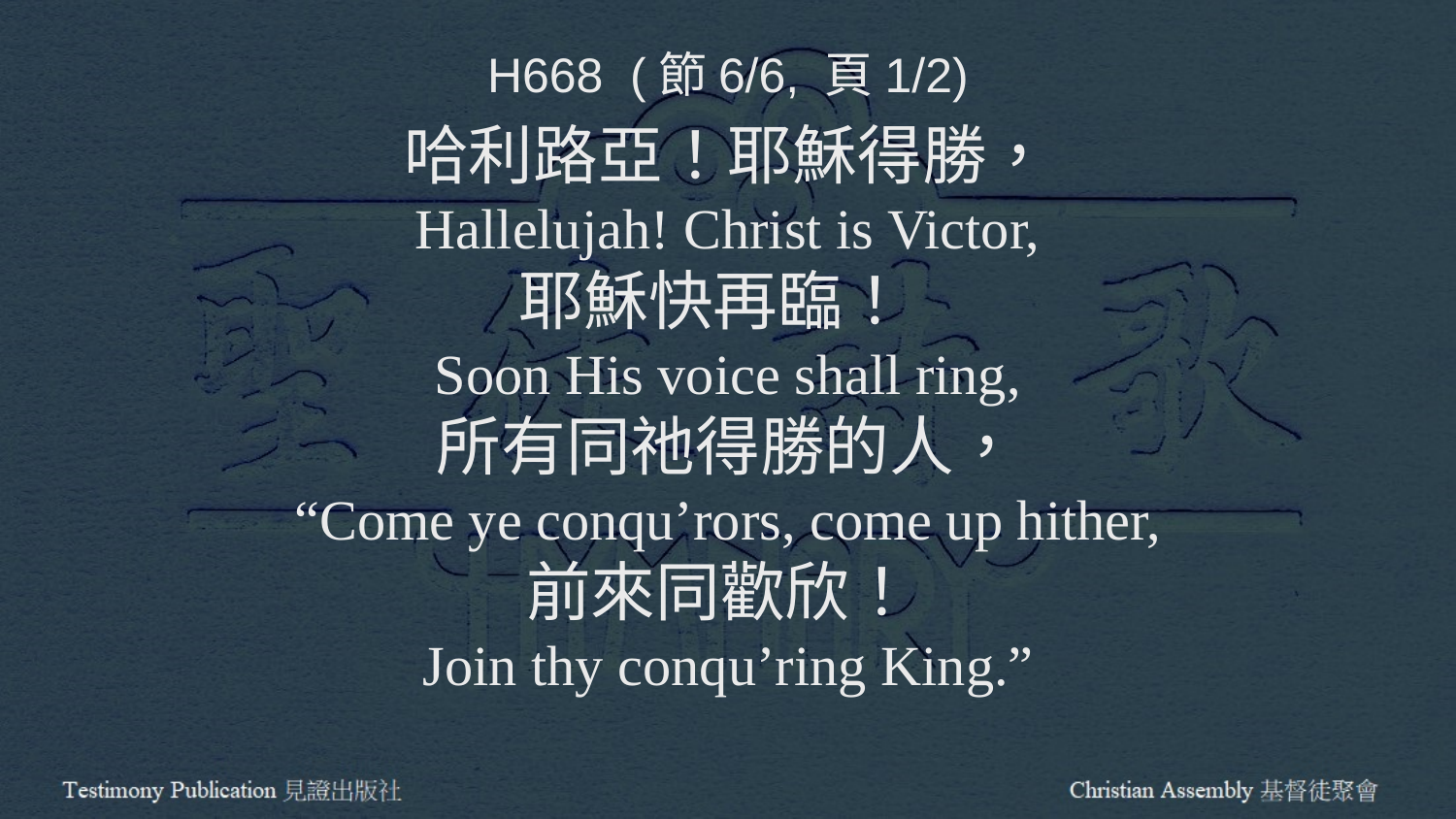

H668  (節6/6, 頁1/2)
哈利路亞！耶穌得勝，
Hallelujah! Christ is Victor,
耶穌快再臨！
Soon His voice shall ring,
所有同祂得勝的人，
“Come ye conqu’rors, come up hither,
前來同歡欣！
Join thy conqu’ring King.”